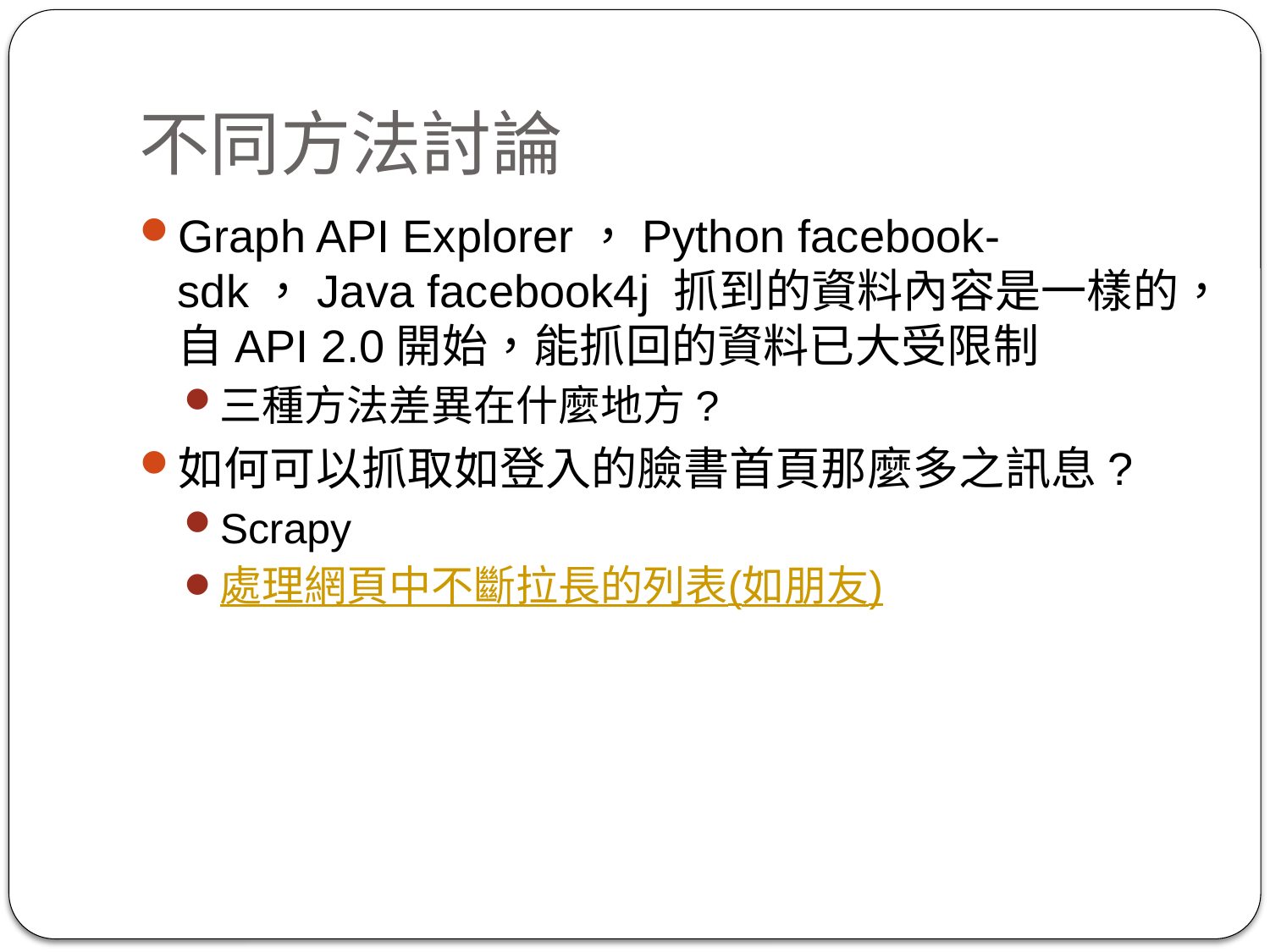

# 不同方法討論
Graph API Explorer，Python facebook-sdk，Java facebook4j 抓到的資料內容是一樣的，自API 2.0開始，能抓回的資料已大受限制
三種方法差異在什麼地方?
如何可以抓取如登入的臉書首頁那麼多之訊息?
Scrapy
處理網頁中不斷拉長的列表(如朋友)